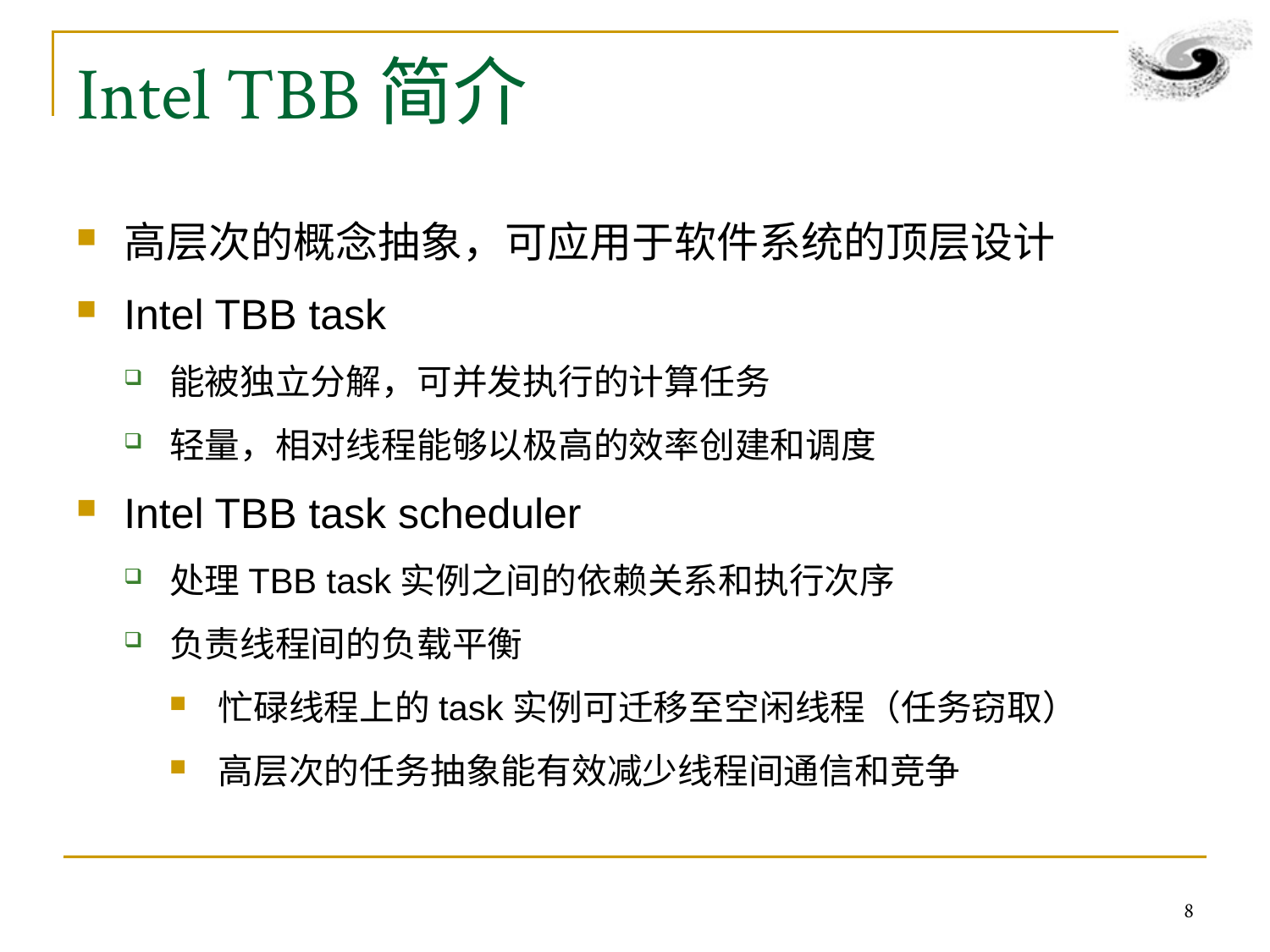

# Intel TBB简介
高层次的概念抽象，可应用于软件系统的顶层设计
Intel TBB task
能被独立分解，可并发执行的计算任务
轻量，相对线程能够以极高的效率创建和调度
Intel TBB task scheduler
处理TBB task实例之间的依赖关系和执行次序
负责线程间的负载平衡
忙碌线程上的task实例可迁移至空闲线程（任务窃取）
高层次的任务抽象能有效减少线程间通信和竞争
8